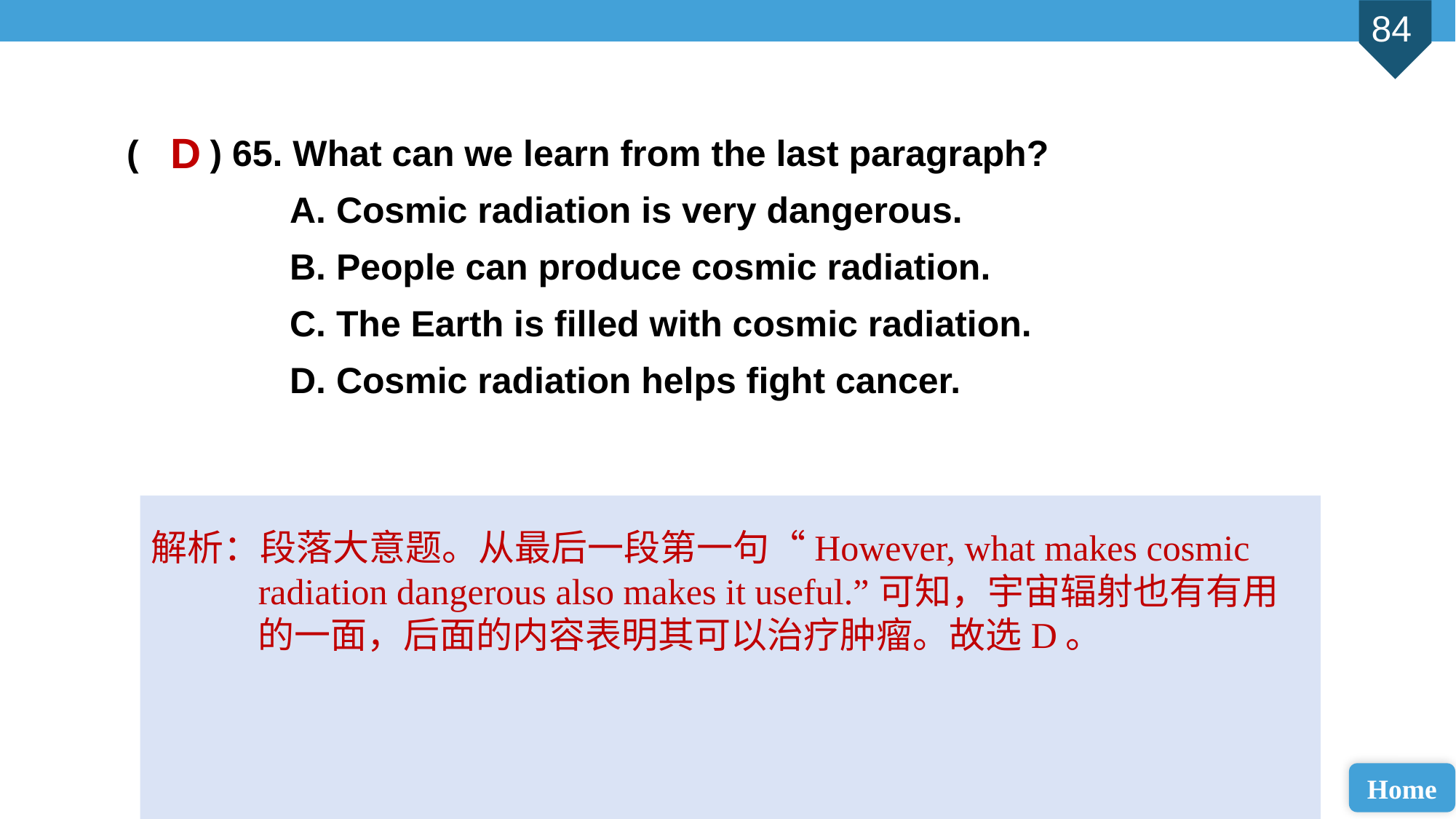

(       ) 65. What can we learn from the last paragraph?
                A. Cosmic radiation is very dangerous.
                B. People can produce cosmic radiation.
                C. The Earth is filled with cosmic radiation.
                D. Cosmic radiation helps fight cancer.
D

解析：段落大意题。从最后一段第一句“However, what makes cosmic radiation dangerous also makes it useful.”可知，宇宙辐射也有有用的一面，后面的内容表明其可以治疗肿瘤。故选D。